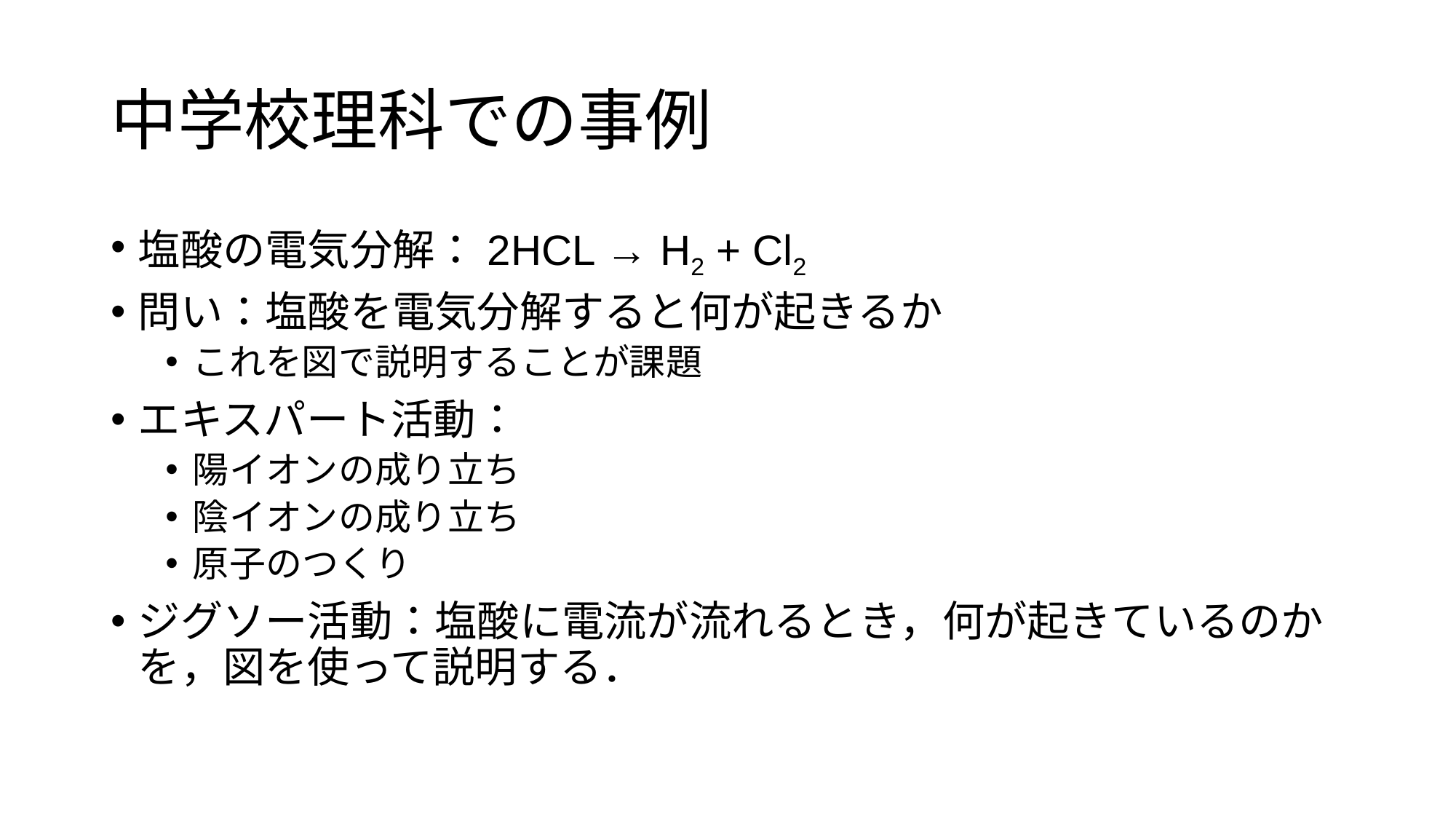

# 中学校理科での事例
塩酸の電気分解：2HCL → H2 + Cl2
問い：塩酸を電気分解すると何が起きるか
これを図で説明することが課題
エキスパート活動：
陽イオンの成り立ち
陰イオンの成り立ち
原子のつくり
ジグソー活動：塩酸に電流が流れるとき，何が起きているのかを，図を使って説明する．